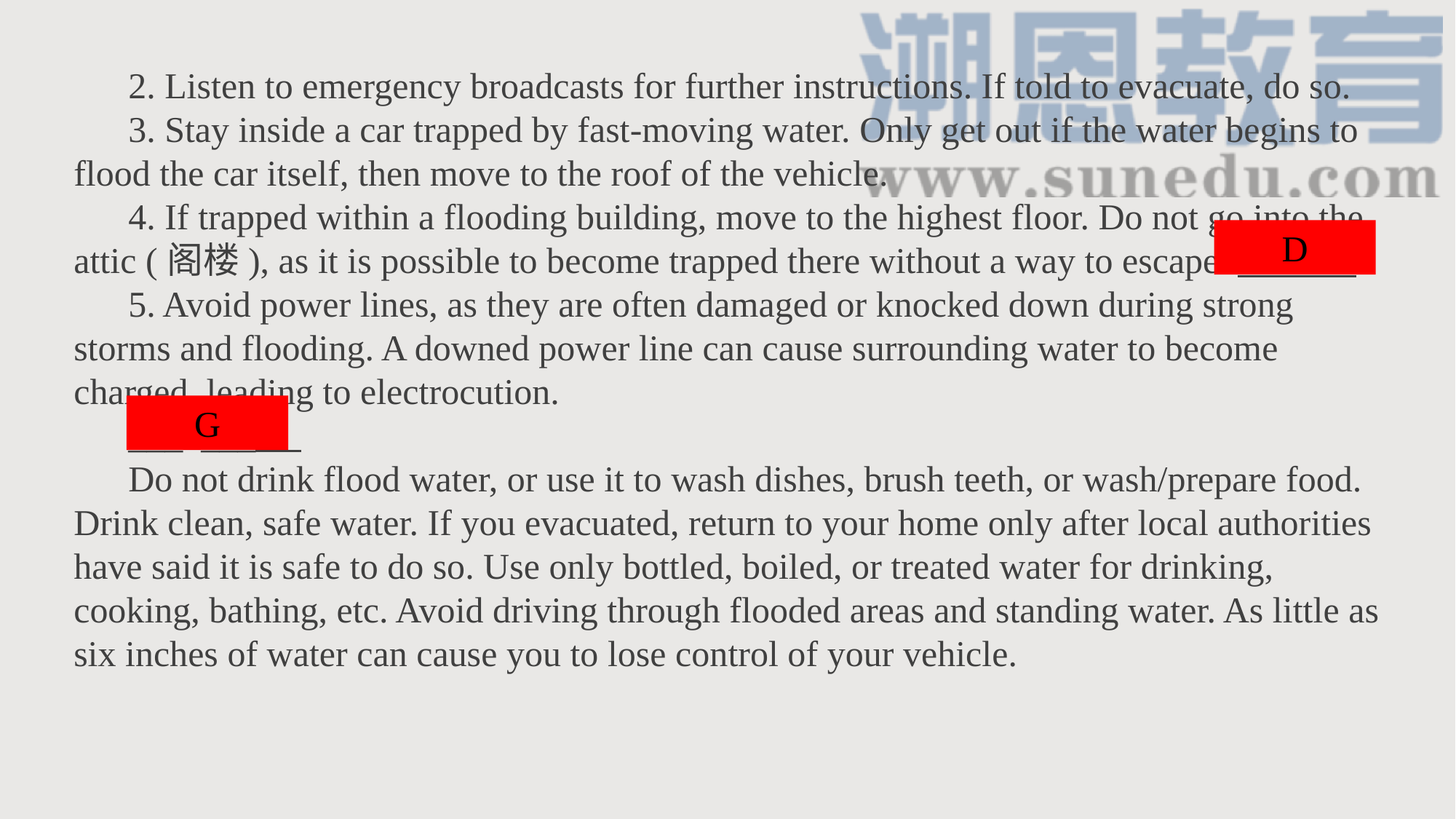

2. Listen to emergency broadcasts for further instructions. If told to evacuate, do so.
      3. Stay inside a car trapped by fast-moving water. Only get out if the water begins to flood the car itself, then move to the roof of the vehicle.
      4. If trapped within a flooding building, move to the highest floor. Do not go into the attic (阁楼), as it is possible to become trapped there without a way to escape.       4      .
      5. Avoid power lines, as they are often damaged or knocked down during strong storms and flooding. A downed power line can cause surrounding water to become charged, leading to electrocution.
      ___5___
      Do not drink flood water, or use it to wash dishes, brush teeth, or wash/prepare food. Drink clean, safe water. If you evacuated, return to your home only after local authorities have said it is safe to do so. Use only bottled, boiled, or treated water for drinking, cooking, bathing, etc. Avoid driving through flooded areas and standing water. As little as six inches of water can cause you to lose control of your vehicle.

D
G